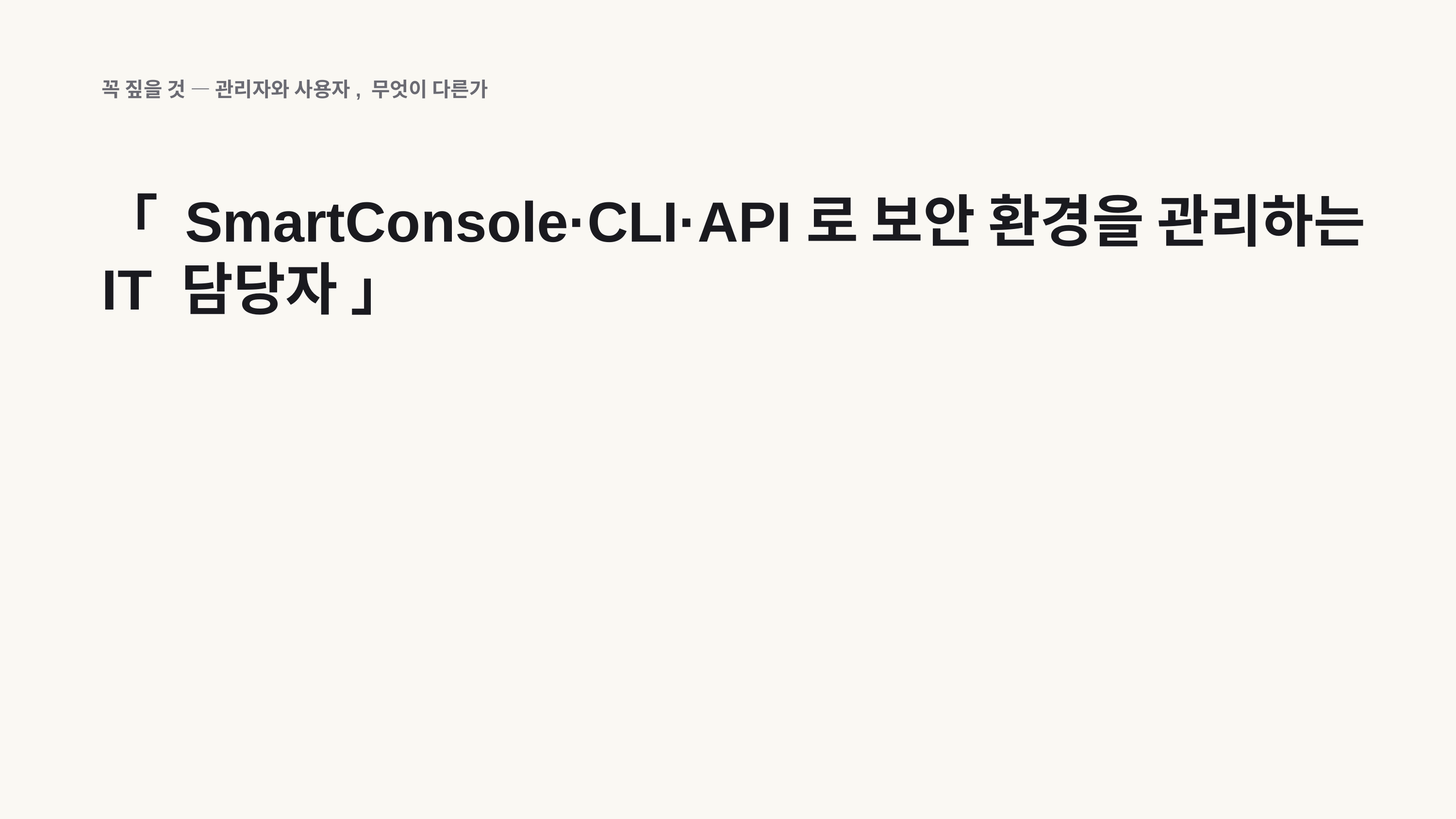

꼭 짚을 것 — 관리자와 사용자, 무엇이 다른가
「 SmartConsole·CLI·API로 보안 환경을 관리하는 IT 담당자 」